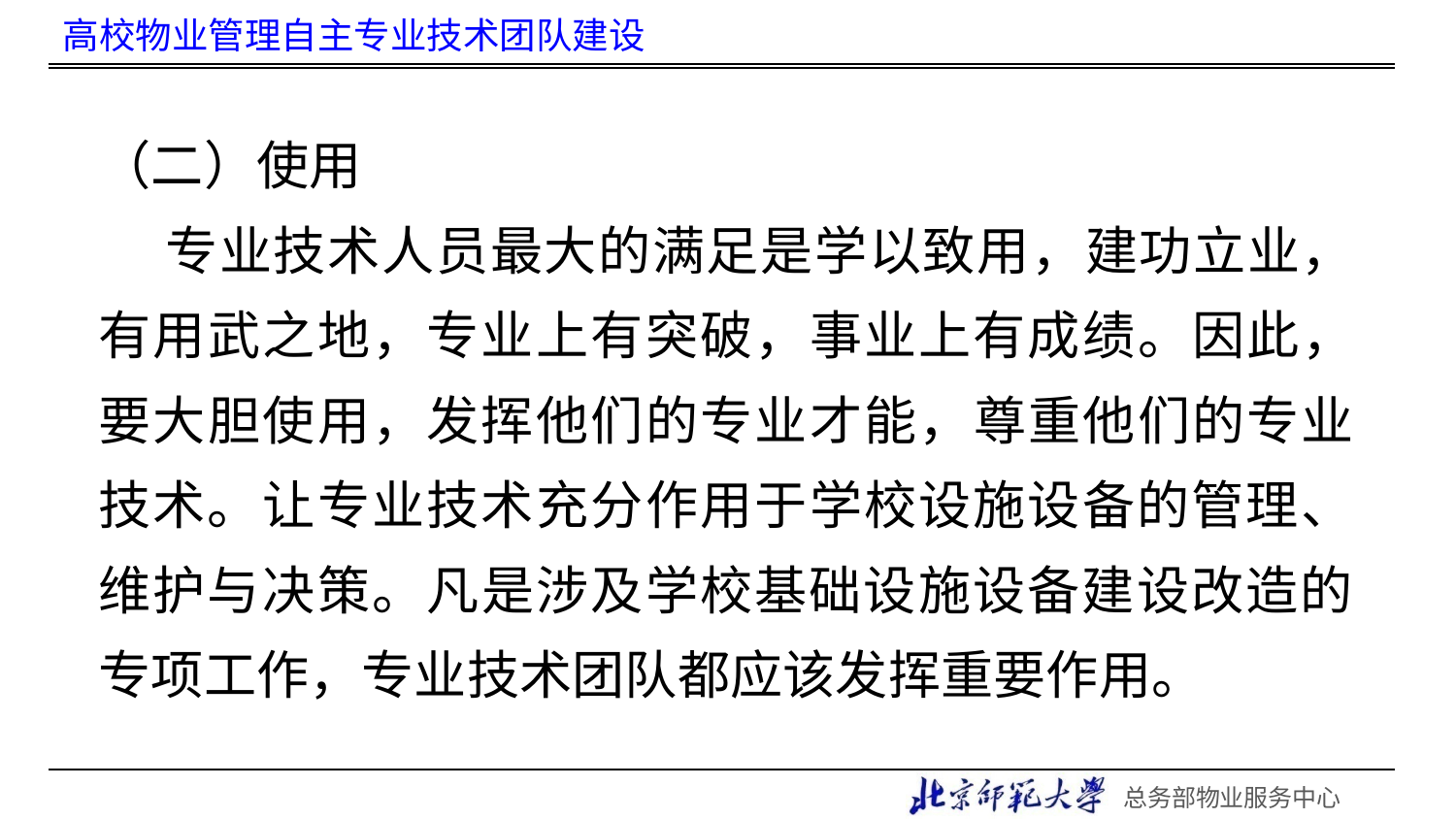

（二）使用
    专业技术人员最大的满足是学以致用，建功立业，有用武之地，专业上有突破，事业上有成绩。因此，要大胆使用，发挥他们的专业才能，尊重他们的专业技术。让专业技术充分作用于学校设施设备的管理、维护与决策。凡是涉及学校基础设施设备建设改造的专项工作，专业技术团队都应该发挥重要作用。